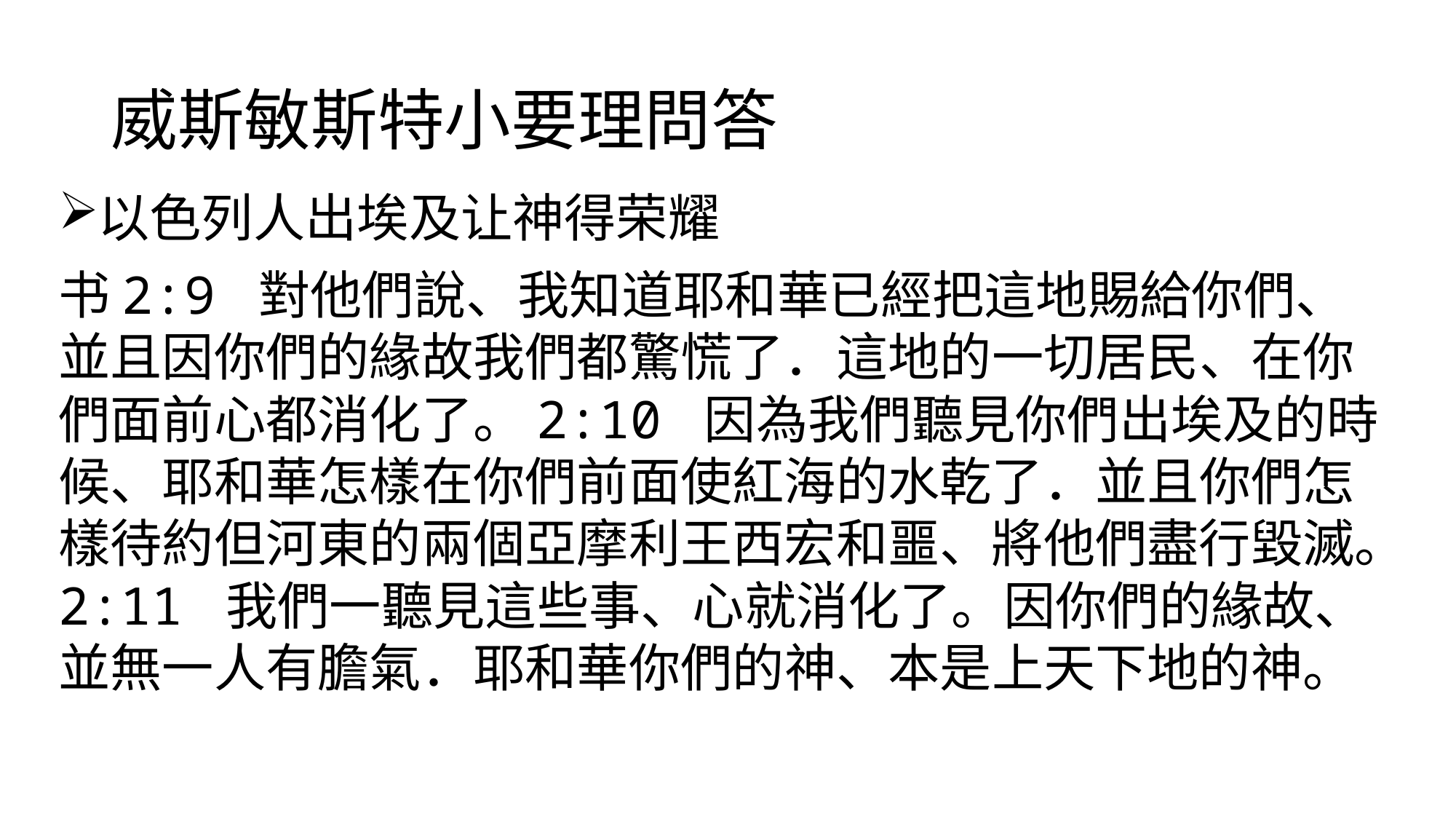

# 威斯敏斯特小要理問答
以色列人出埃及让神得荣耀
书2:9 對他們說、我知道耶和華已經把這地賜給你們、並且因你們的緣故我們都驚慌了．這地的一切居民、在你們面前心都消化了。2:10 因為我們聽見你們出埃及的時候、耶和華怎樣在你們前面使紅海的水乾了．並且你們怎樣待約但河東的兩個亞摩利王西宏和噩、將他們盡行毀滅。2:11 我們一聽見這些事、心就消化了。因你們的緣故、並無一人有膽氣．耶和華你們的神、本是上天下地的神。